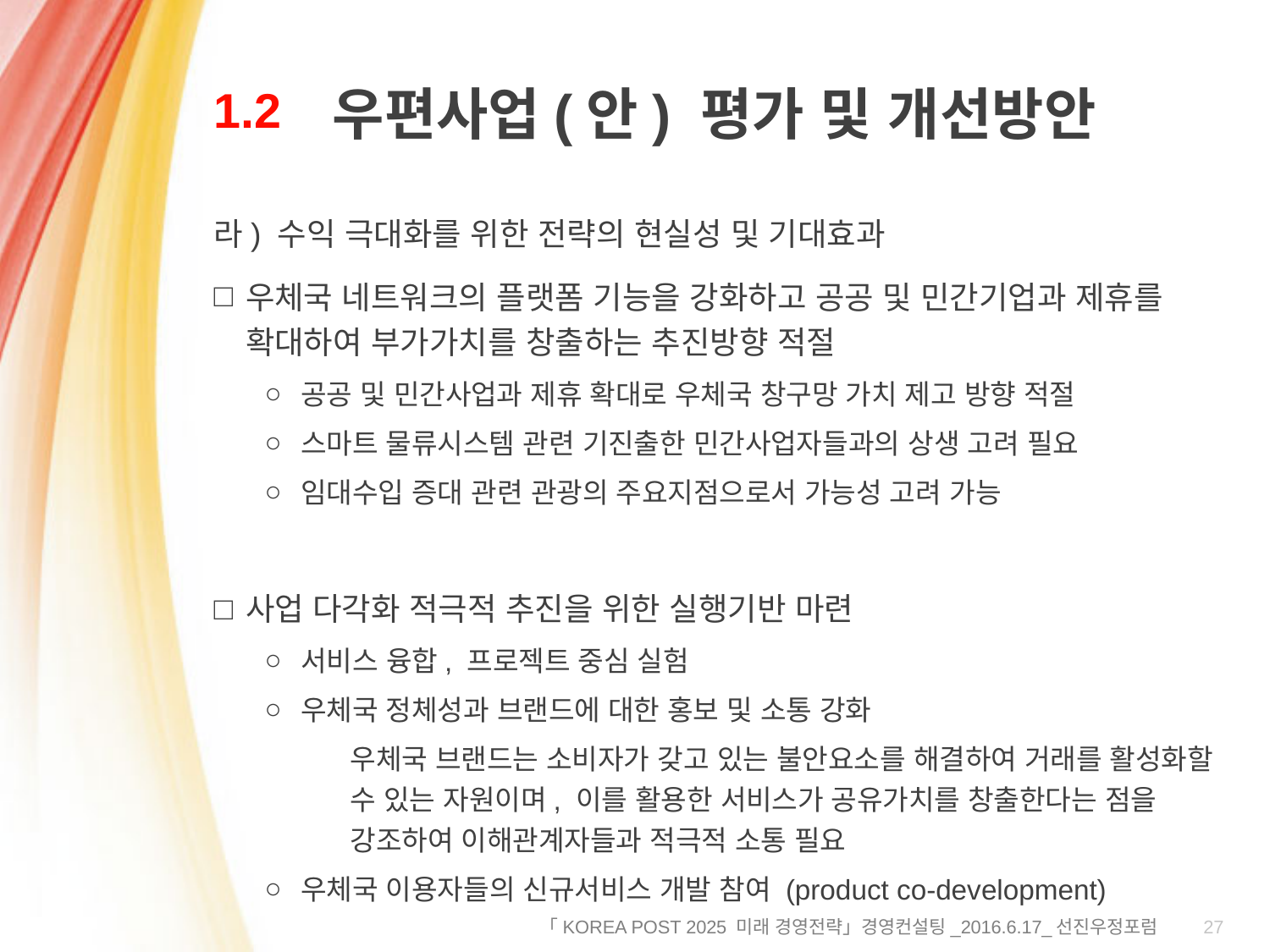

# 1.2
우편사업(안) 평가 및 개선방안
라) 수익 극대화를 위한 전략의 현실성 및 기대효과
우체국 네트워크의 플랫폼 기능을 강화하고 공공 및 민간기업과 제휴를 확대하여 부가가치를 창출하는 추진방향 적절
공공 및 민간사업과 제휴 확대로 우체국 창구망 가치 제고 방향 적절
스마트 물류시스템 관련 기진출한 민간사업자들과의 상생 고려 필요
임대수입 증대 관련 관광의 주요지점으로서 가능성 고려 가능

사업 다각화 적극적 추진을 위한 실행기반 마련
서비스 융합, 프로젝트 중심 실험
우체국 정체성과 브랜드에 대한 홍보 및 소통 강화
우체국 브랜드는 소비자가 갖고 있는 불안요소를 해결하여 거래를 활성화할 수 있는 자원이며, 이를 활용한 서비스가 공유가치를 창출한다는 점을 강조하여 이해관계자들과 적극적 소통 필요
우체국 이용자들의 신규서비스 개발 참여 (product co-development)
27